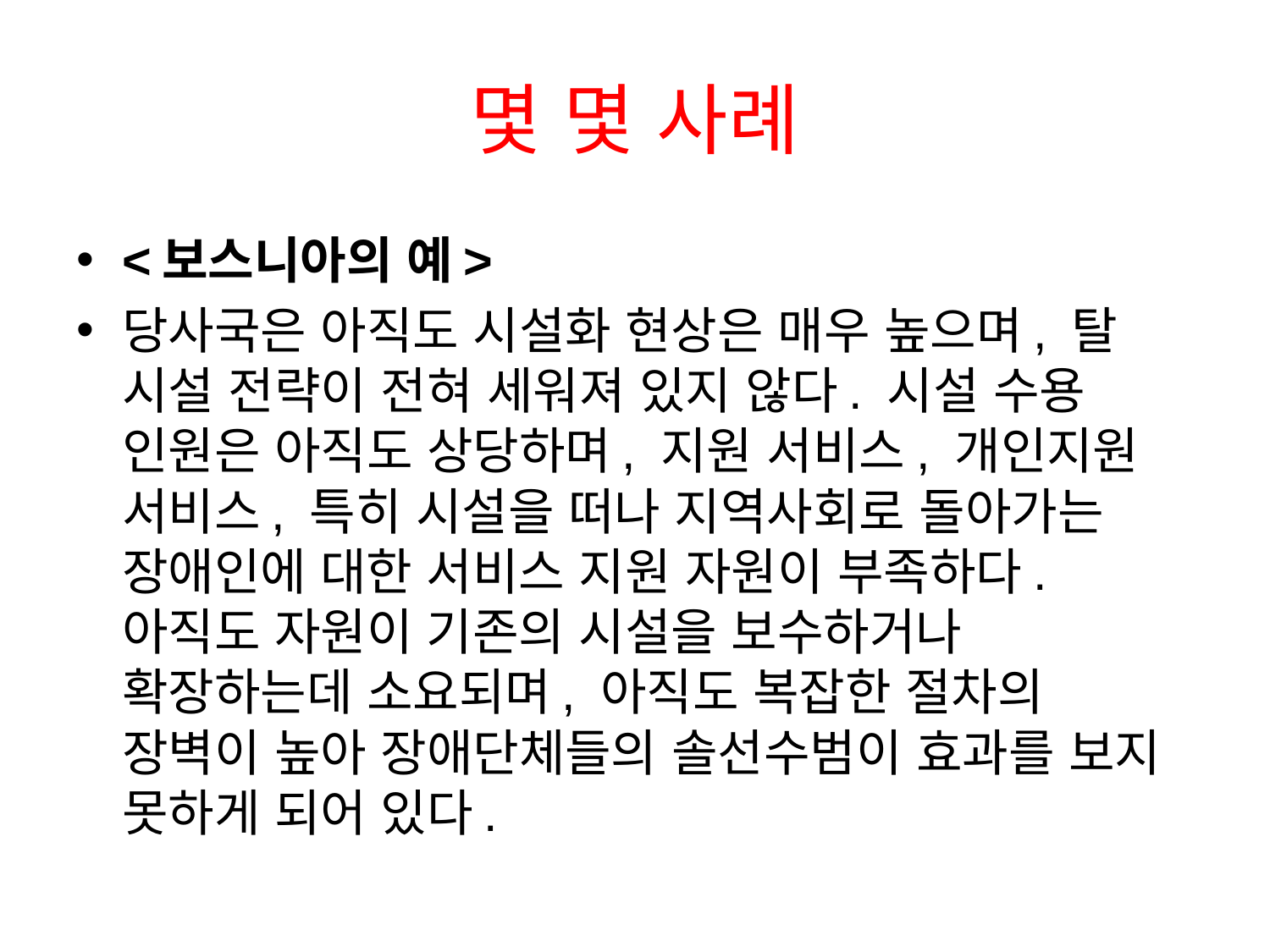

# 몇 몇 사례
<보스니아의 예>
당사국은 아직도 시설화 현상은 매우 높으며, 탈 시설 전략이 전혀 세워져 있지 않다. 시설 수용 인원은 아직도 상당하며, 지원 서비스, 개인지원 서비스, 특히 시설을 떠나 지역사회로 돌아가는 장애인에 대한 서비스 지원 자원이 부족하다. 아직도 자원이 기존의 시설을 보수하거나 확장하는데 소요되며, 아직도 복잡한 절차의 장벽이 높아 장애단체들의 솔선수범이 효과를 보지 못하게 되어 있다.